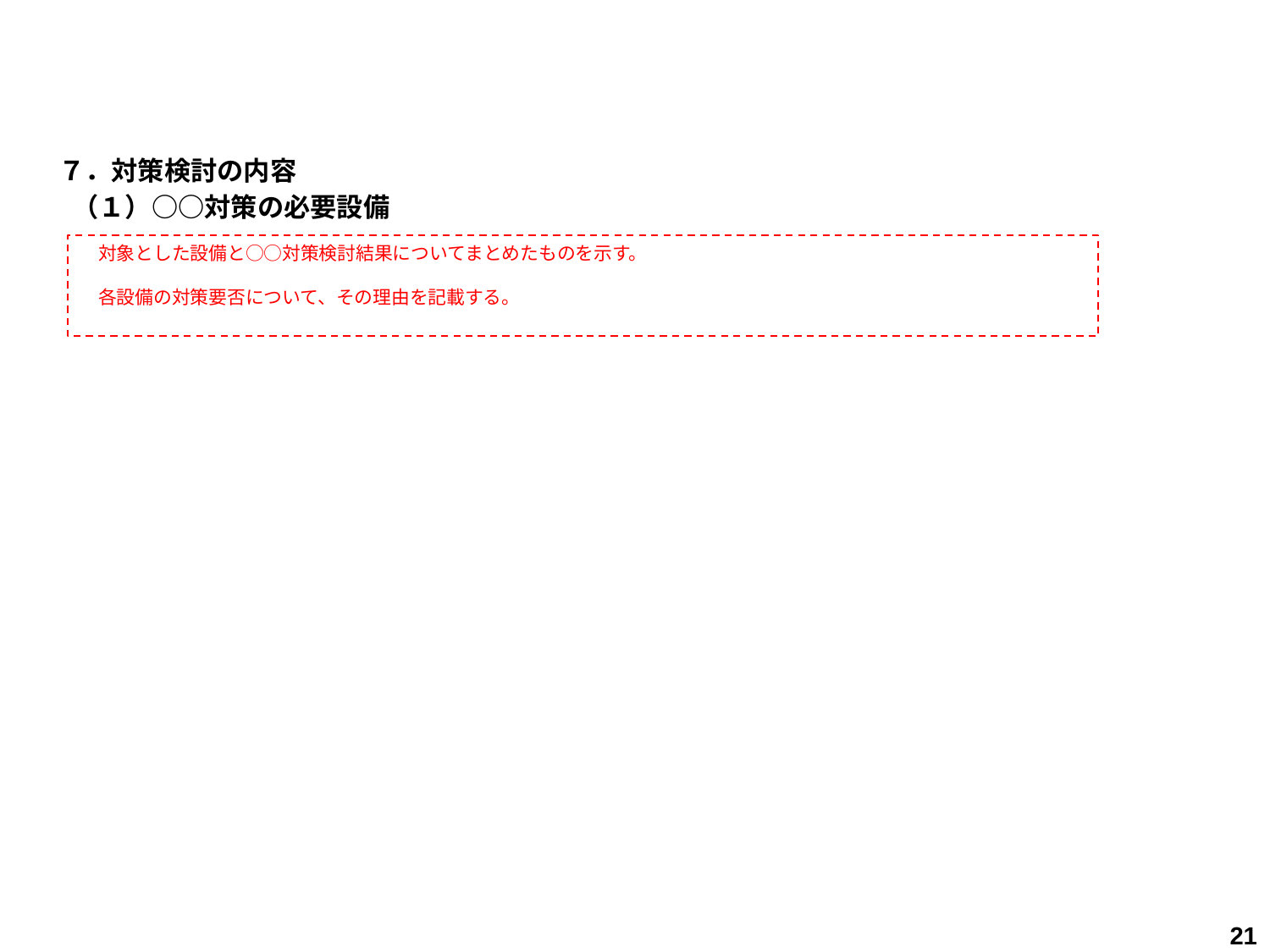

７．対策検討の内容
　（１）○○対策の必要設備
　対象とした設備と○○対策検討結果についてまとめたものを示す。

　各設備の対策要否について、その理由を記載する。

21